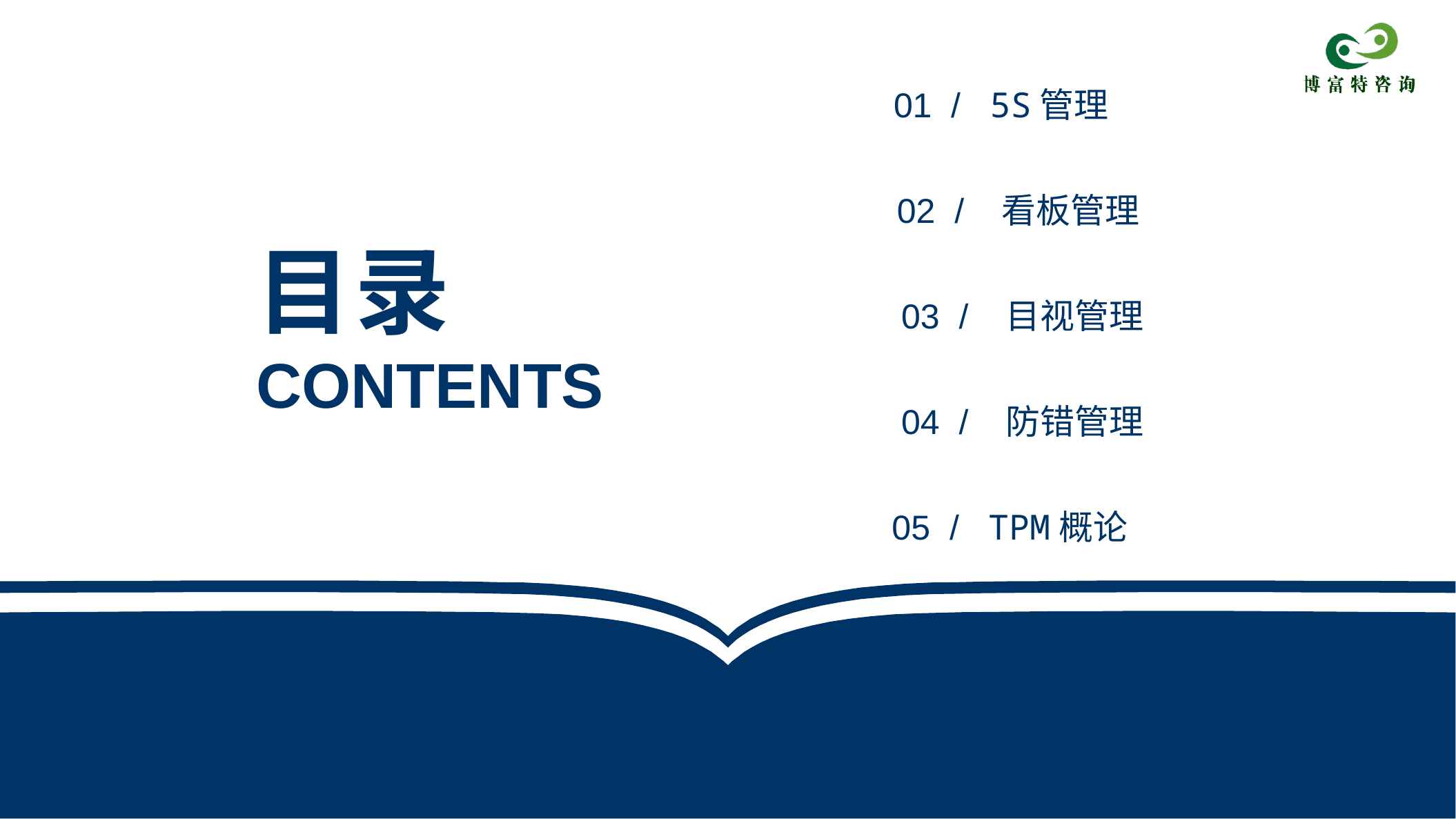

01  /   5S管理
02  /   看板管理
目录
03  /   目视管理
CONTENTS
04  /   防错管理
05  /   TPM概论